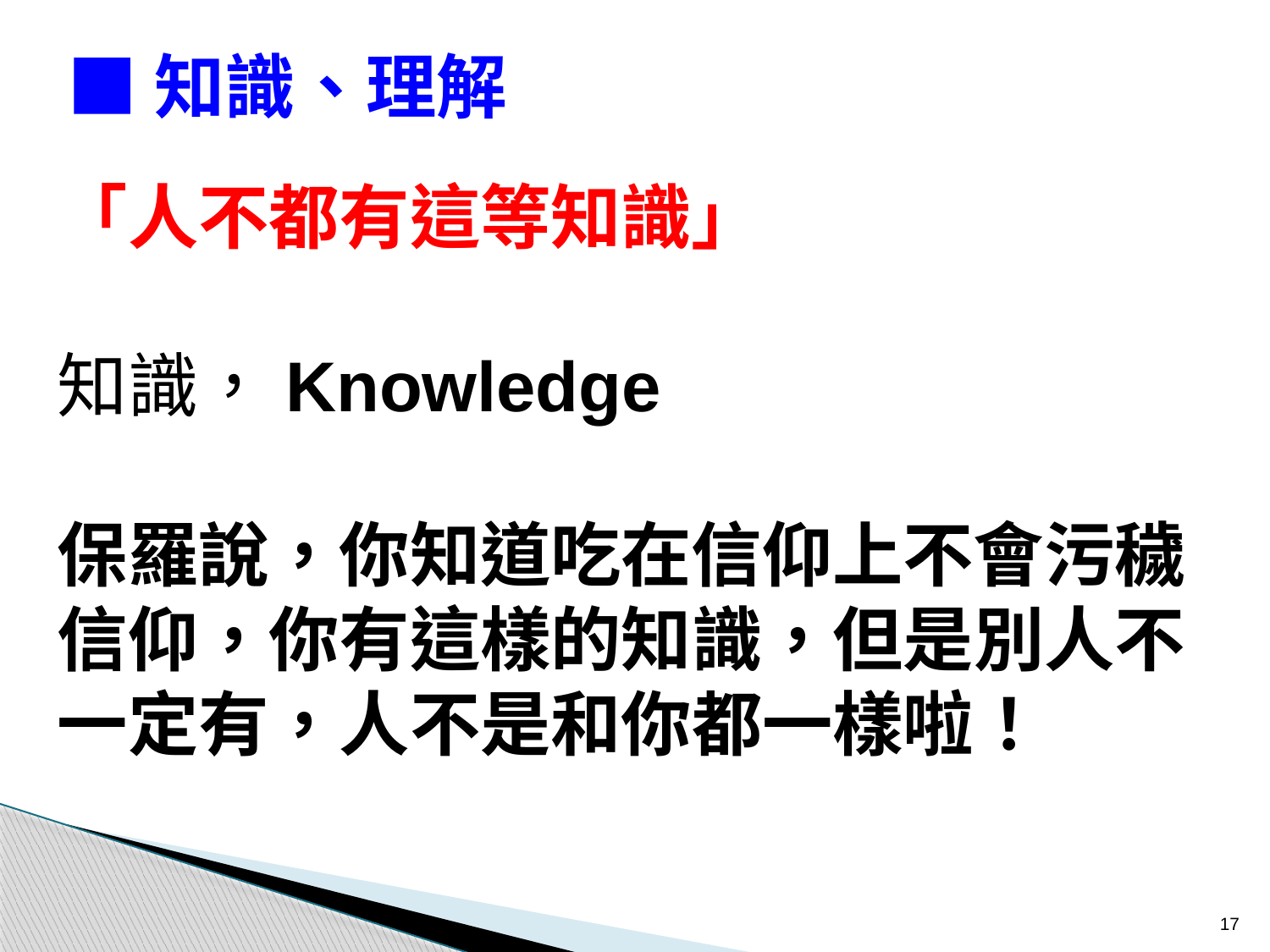

■知識、理解
「人不都有這等知識」

知識，Knowledge

保羅說，你知道吃在信仰上不會污穢信仰，你有這樣的知識，但是別人不一定有，人不是和你都一樣啦！
17